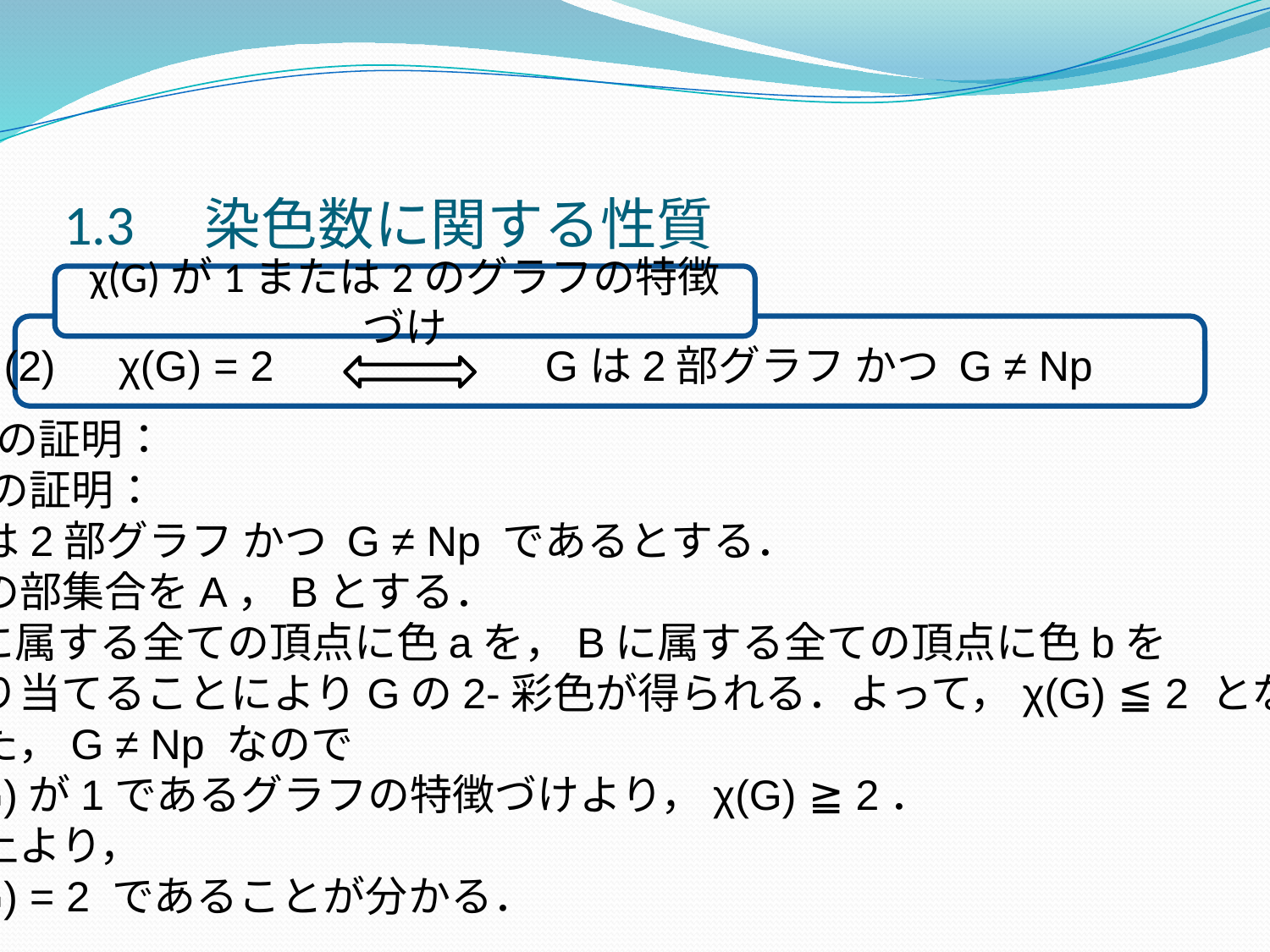

# 1.3　染色数に関する性質

χ(G)が1または2のグラフの特徴づけ

(2)　χ(G) = 2                       Gは2部グラフ かつ G ≠ Np

(2)の証明：
⇐の証明：
Gは2部グラフ かつ G ≠ Np であるとする．
Gの部集合をA，Bとする．
Aに属する全ての頂点に色aを，Bに属する全ての頂点に色bを
割り当てることによりGの2-彩色が得られる．よって，χ(G) ≦ 2 となる．
また，G ≠ Np なので
χ(G)が1であるグラフの特徴づけより，χ(G) ≧ 2．
以上より，
χ(G) = 2 であることが分かる．